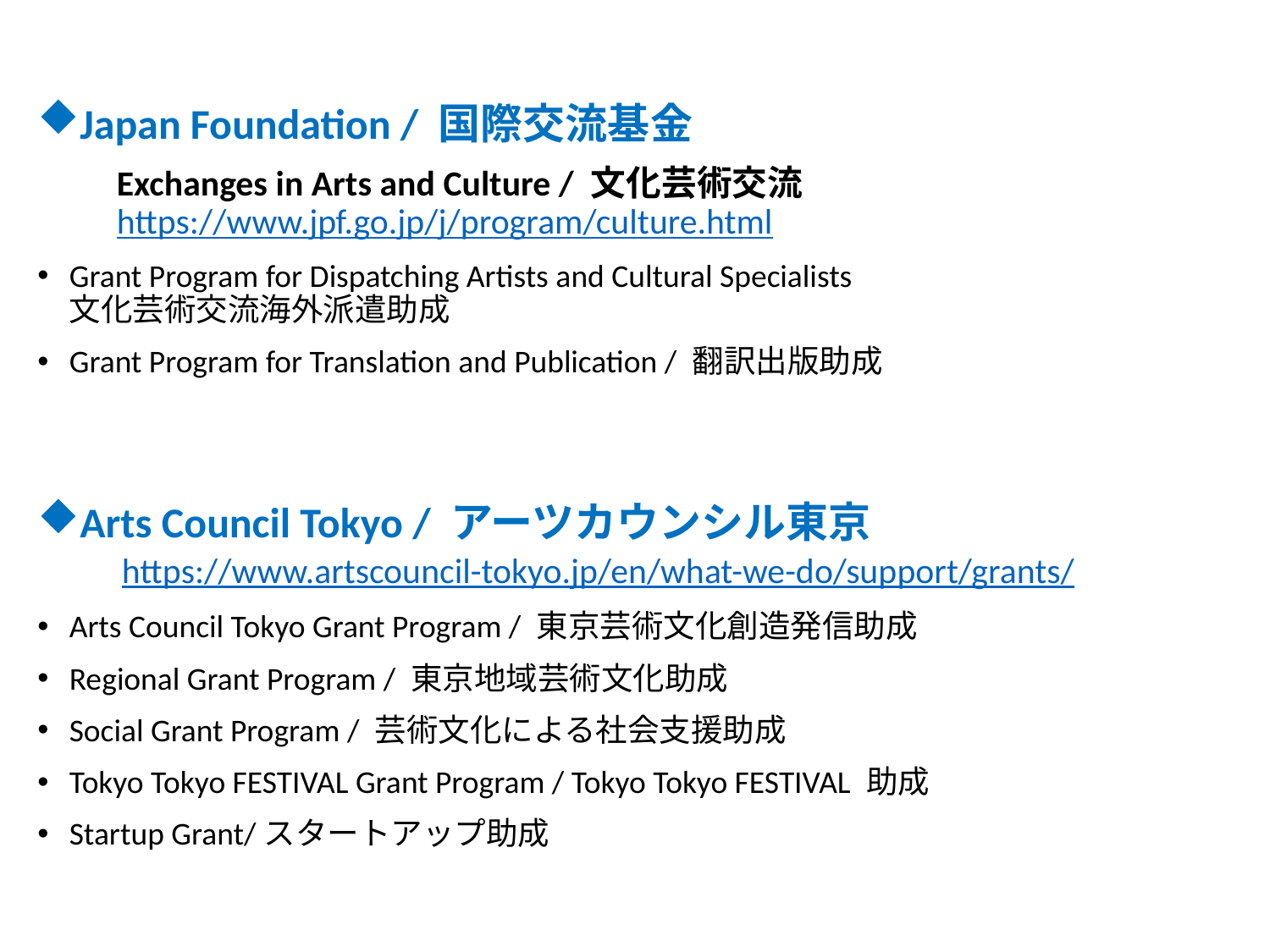

Japan Foundation / 国際交流基金
　　Exchanges in Arts and Culture / 文化芸術交流
　　https://www.jpf.go.jp/j/program/culture.html
Grant Program for Dispatching Artists and Cultural Specialists
文化芸術交流海外派遣助成
Grant Program for Translation and Publication / 翻訳出版助成

Arts Council Tokyo / アーツカウンシル東京
　https://www.artscouncil-tokyo.jp/en/what-we-do/support/grants/
Arts Council Tokyo Grant Program / 東京芸術文化創造発信助成
Regional Grant Program / 東京地域芸術文化助成
Social Grant Program / 芸術文化による社会支援助成
Tokyo Tokyo FESTIVAL Grant Program / Tokyo Tokyo FESTIVAL 助成
Startup Grant/スタートアップ助成